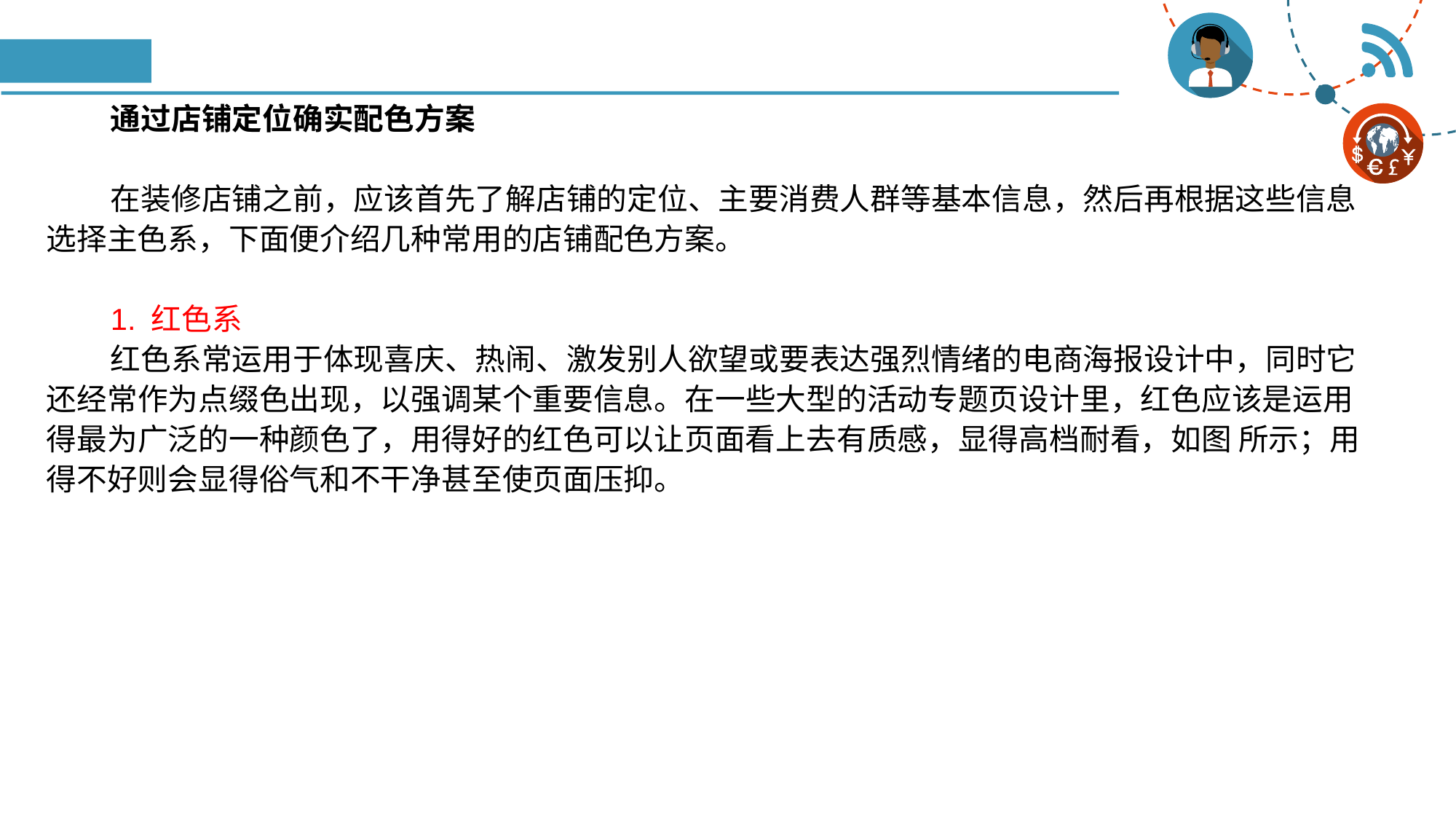

通过店铺定位确实配色方案

在装修店铺之前，应该首先了解店铺的定位、主要消费人群等基本信息，然后再根据这些信息选择主色系，下面便介绍几种常用的店铺配色方案。

1. 红色系
红色系常运用于体现喜庆、热闹、激发别人欲望或要表达强烈情绪的电商海报设计中，同时它还经常作为点缀色出现，以强调某个重要信息。在一些大型的活动专题页设计里，红色应该是运用得最为广泛的一种颜色了，用得好的红色可以让页面看上去有质感，显得高档耐看，如图 所示；用得不好则会显得俗气和不干净甚至使页面压抑。